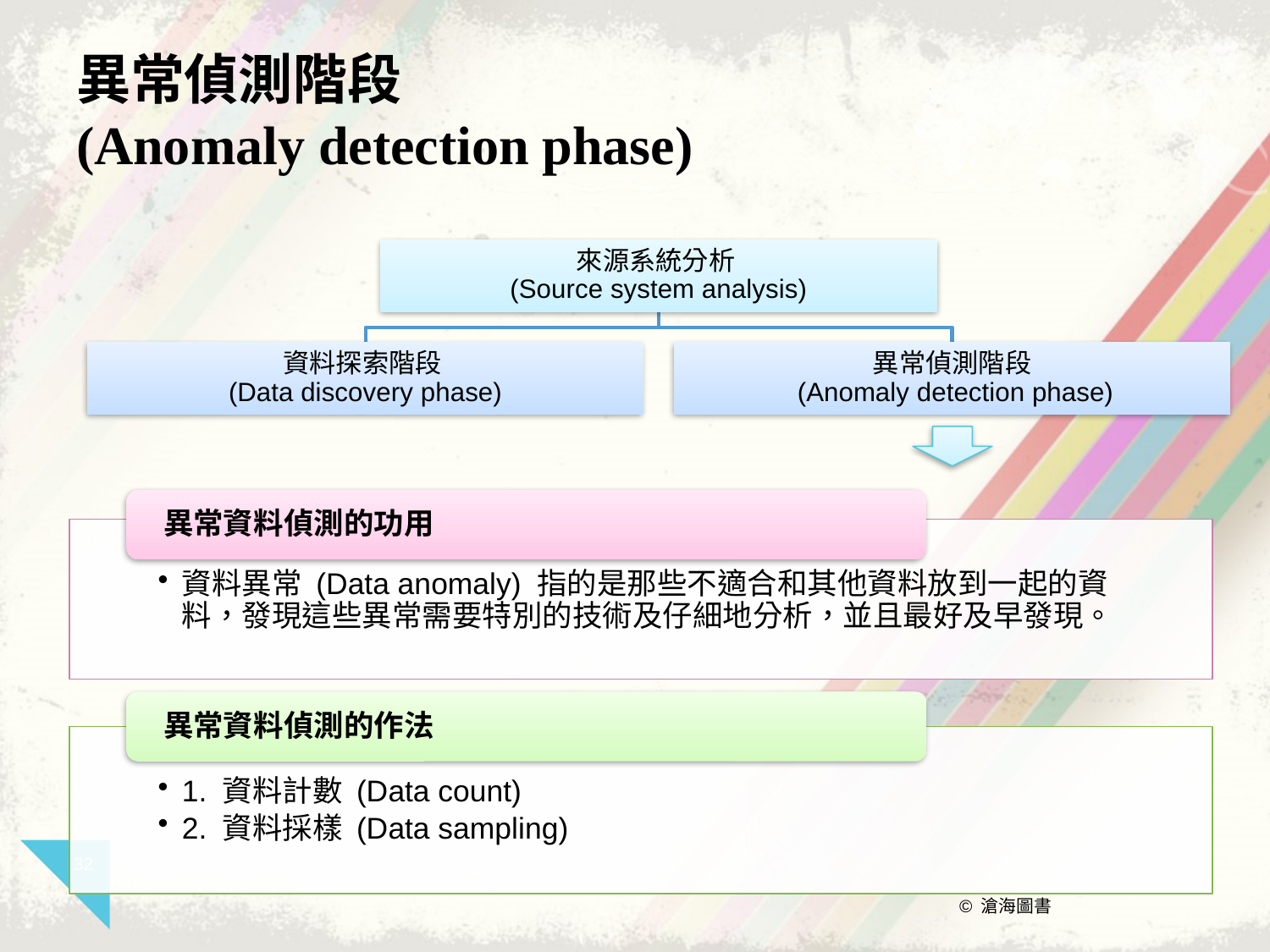

# 異常偵測階段 (Anomaly detection phase)
來源系統分析
(Source system analysis)
資料探索階段
(Data discovery phase)
異常偵測階段
 (Anomaly detection phase)

資料異常 (Data anomaly) 指的是那些不適合和其他資料放到一起的資料，發現這些異常需要特別的技術及仔細地分析，並且最好及早發現。
異常資料偵測的功用
1. 資料計數 (Data count)
2. 資料採樣 (Data sampling)
異常資料偵測的作法
32
© 滄海圖書